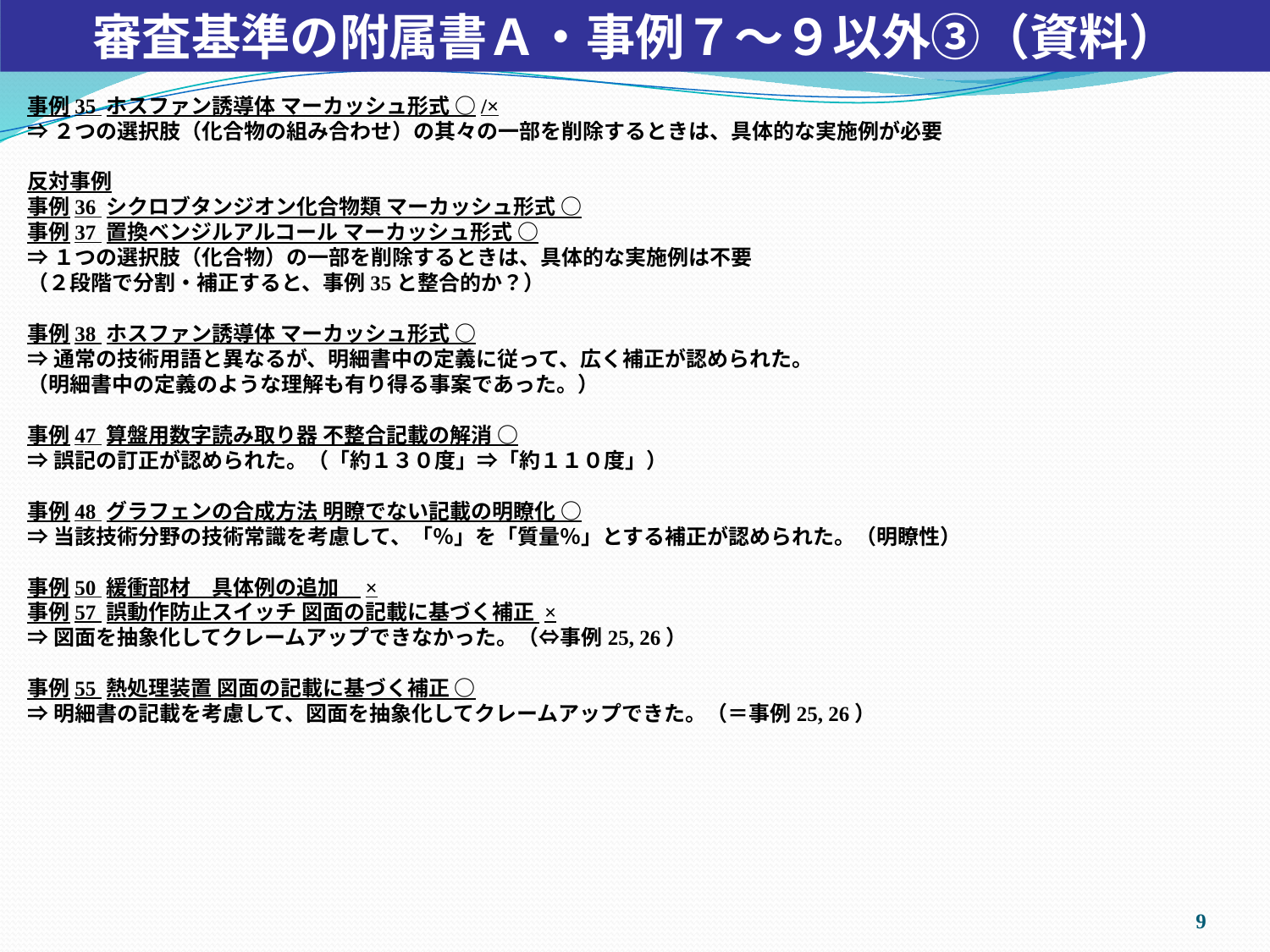

審査基準の附属書Ａ・事例７～９以外③（資料）
事例35 ホスファン誘導体 マーカッシュ形式 ○/×
⇒２つの選択肢（化合物の組み合わせ）の其々の一部を削除するときは、具体的な実施例が必要

反対事例
事例36 シクロブタンジオン化合物類 マーカッシュ形式 ○
事例37 置換ベンジルアルコール マーカッシュ形式 ○
⇒１つの選択肢（化合物）の一部を削除するときは、具体的な実施例は不要
（２段階で分割・補正すると、事例35と整合的か？）

事例38 ホスファン誘導体 マーカッシュ形式 ○
⇒通常の技術用語と異なるが、明細書中の定義に従って、広く補正が認められた。
（明細書中の定義のような理解も有り得る事案であった。）

事例47 算盤用数字読み取り器 不整合記載の解消 ○
⇒誤記の訂正が認められた。（「約１３０度」⇒「約１１０度」）

事例48 グラフェンの合成方法 明瞭でない記載の明瞭化 ○
⇒当該技術分野の技術常識を考慮して、「％」を「質量％」とする補正が認められた。（明瞭性）

事例50 緩衝部材　具体例の追加　×
事例57 誤動作防止スイッチ 図面の記載に基づく補正 ×
⇒図面を抽象化してクレームアップできなかった。（⇔事例25, 26）

事例55 熱処理装置 図面の記載に基づく補正 ○
⇒明細書の記載を考慮して、図面を抽象化してクレームアップできた。（＝事例25, 26）
9